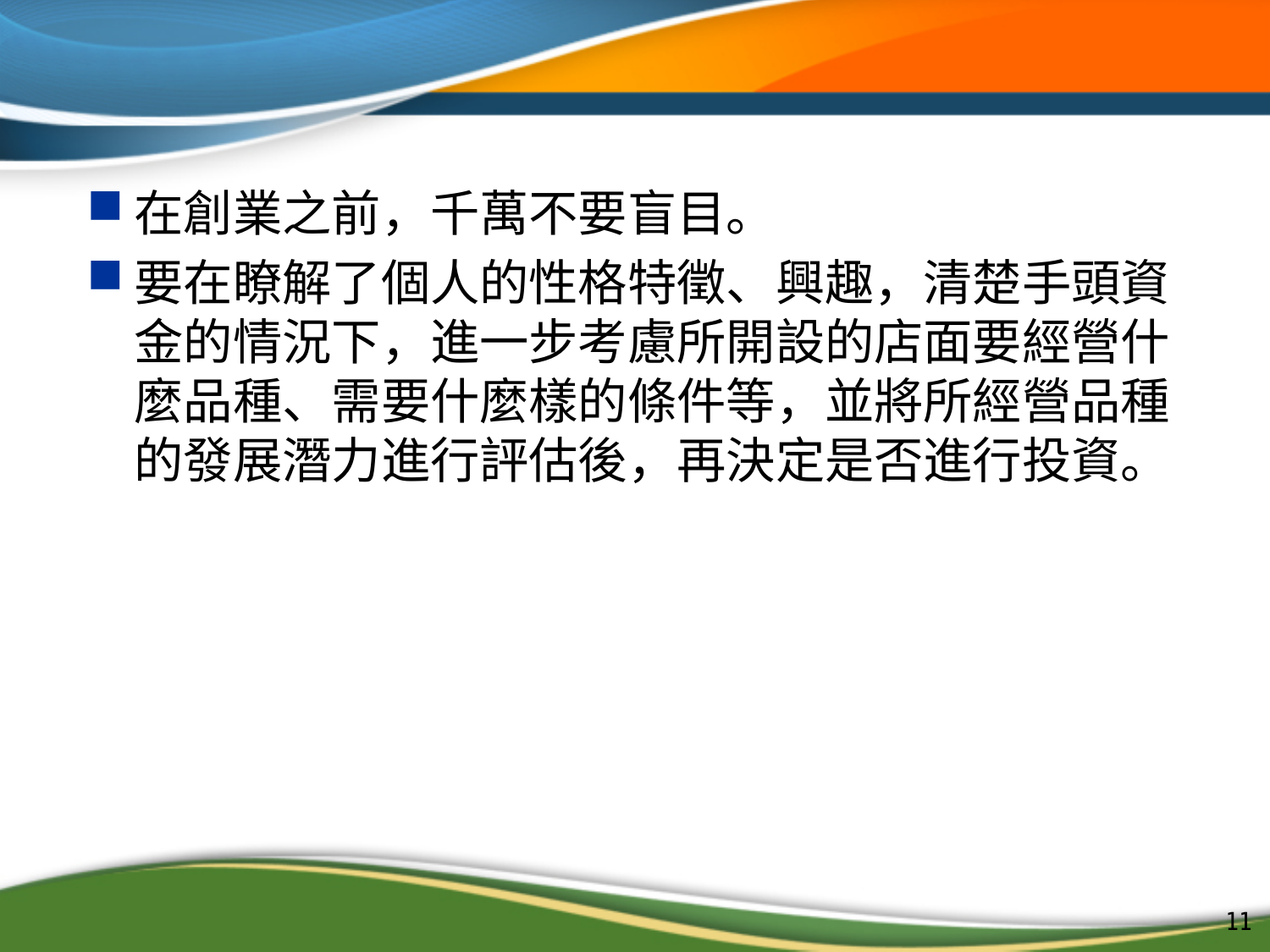

#
在創業之前，千萬不要盲目。
要在瞭解了個人的性格特徵、興趣，清楚手頭資金的情況下，進一步考慮所開設的店面要經營什麼品種、需要什麼樣的條件等，並將所經營品種的發展潛力進行評估後，再決定是否進行投資。
11